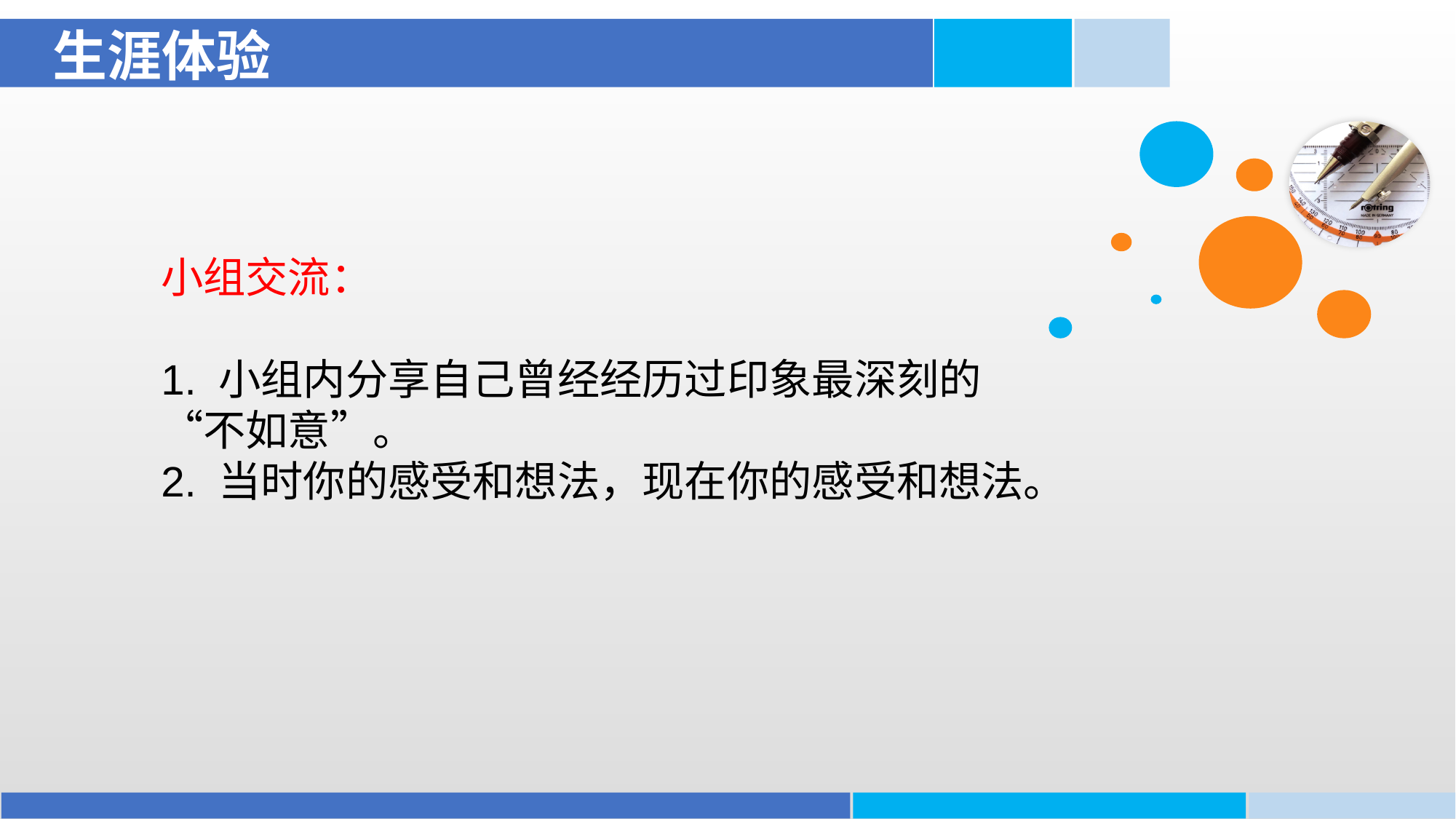

生涯体验
小组交流：

1. 小组内分享自己曾经经历过印象最深刻的“不如意”。
2. 当时你的感受和想法，现在你的感受和想法。